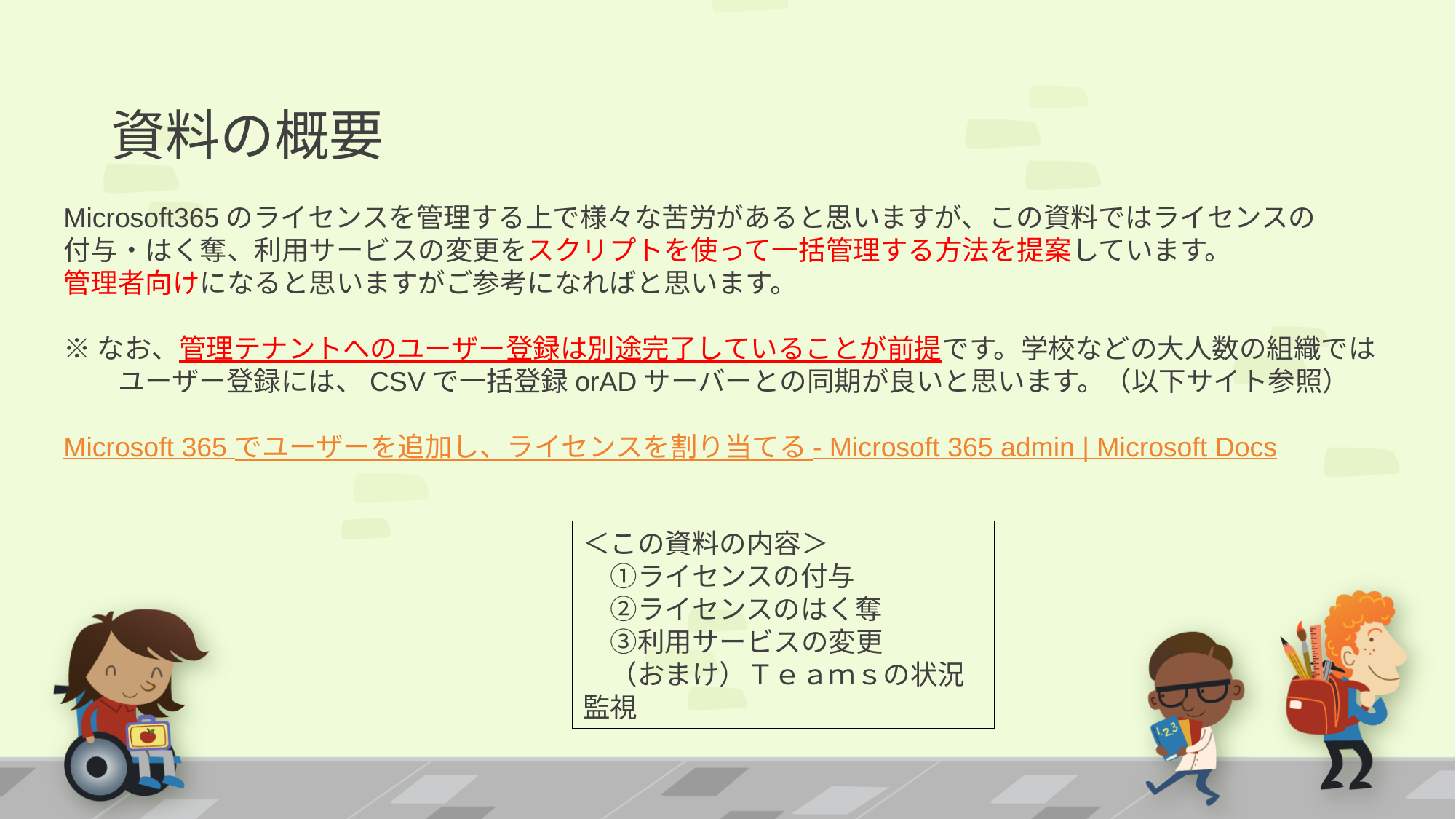

# 資料の概要
Microsoft365のライセンスを管理する上で様々な苦労があると思いますが、この資料ではライセンスの
付与・はく奪、利用サービスの変更をスクリプトを使って一括管理する方法を提案しています。
管理者向けになると思いますがご参考になればと思います。

※なお、管理テナントへのユーザー登録は別途完了していることが前提です。学校などの大人数の組織では
　　ユーザー登録には、CSVで一括登録orADサーバーとの同期が良いと思います。（以下サイト参照）

Microsoft 365 でユーザーを追加し、ライセンスを割り当てる - Microsoft 365 admin | Microsoft Docs
＜この資料の内容＞
　①ライセンスの付与
　②ライセンスのはく奪
　③利用サービスの変更
　（おまけ）Ｔｅａｍｓの状況監視